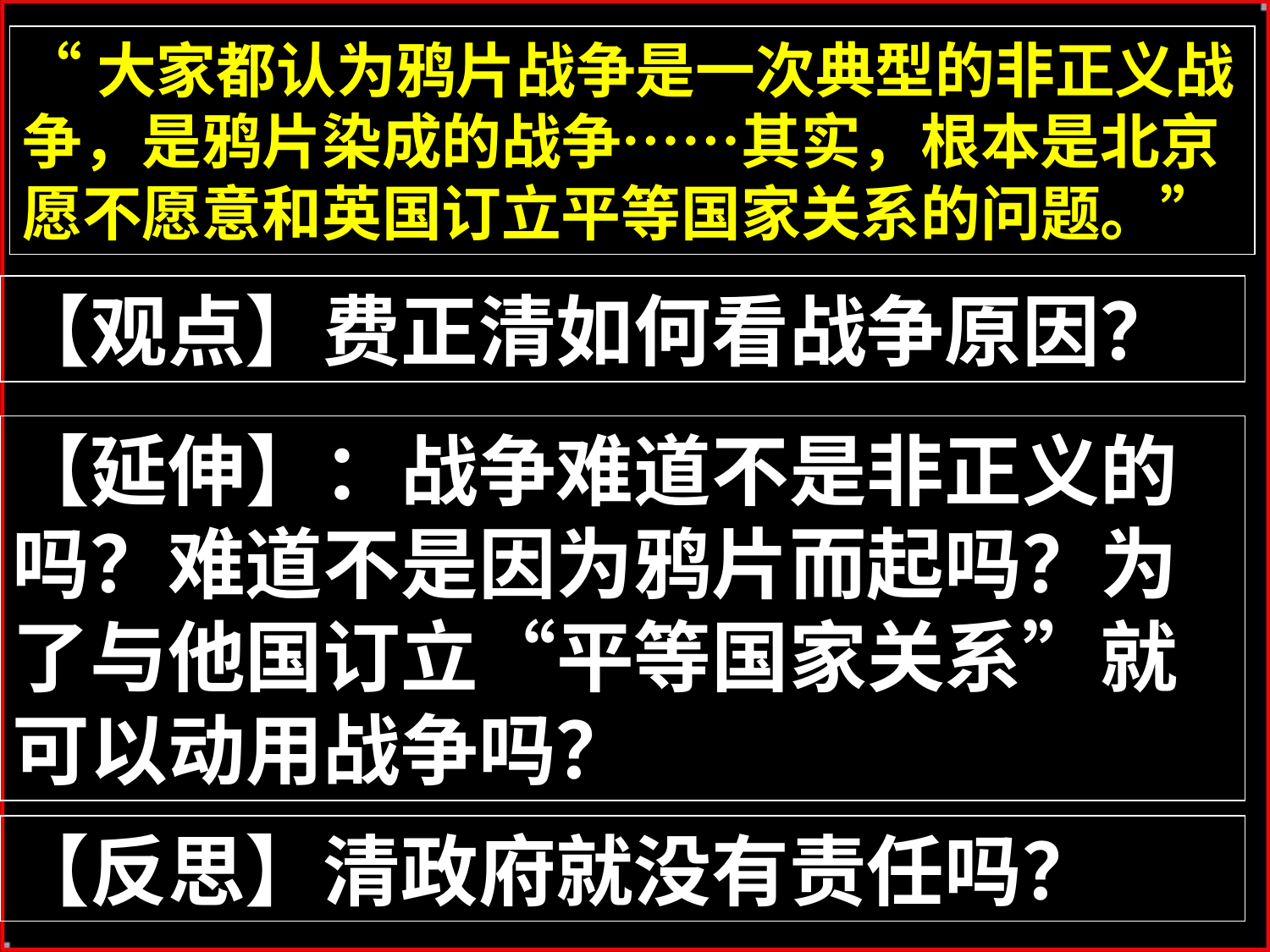

“大家都认为鸦片战争是一次典型的非正义战争，是鸦片染成的战争……其实，根本是北京愿不愿意和英国订立平等国家关系的问题。”
【观点】费正清如何看战争原因？
【延伸】：战争难道不是非正义的吗？难道不是因为鸦片而起吗？为了与他国订立“平等国家关系”就可以动用战争吗？
【反思】清政府就没有责任吗？